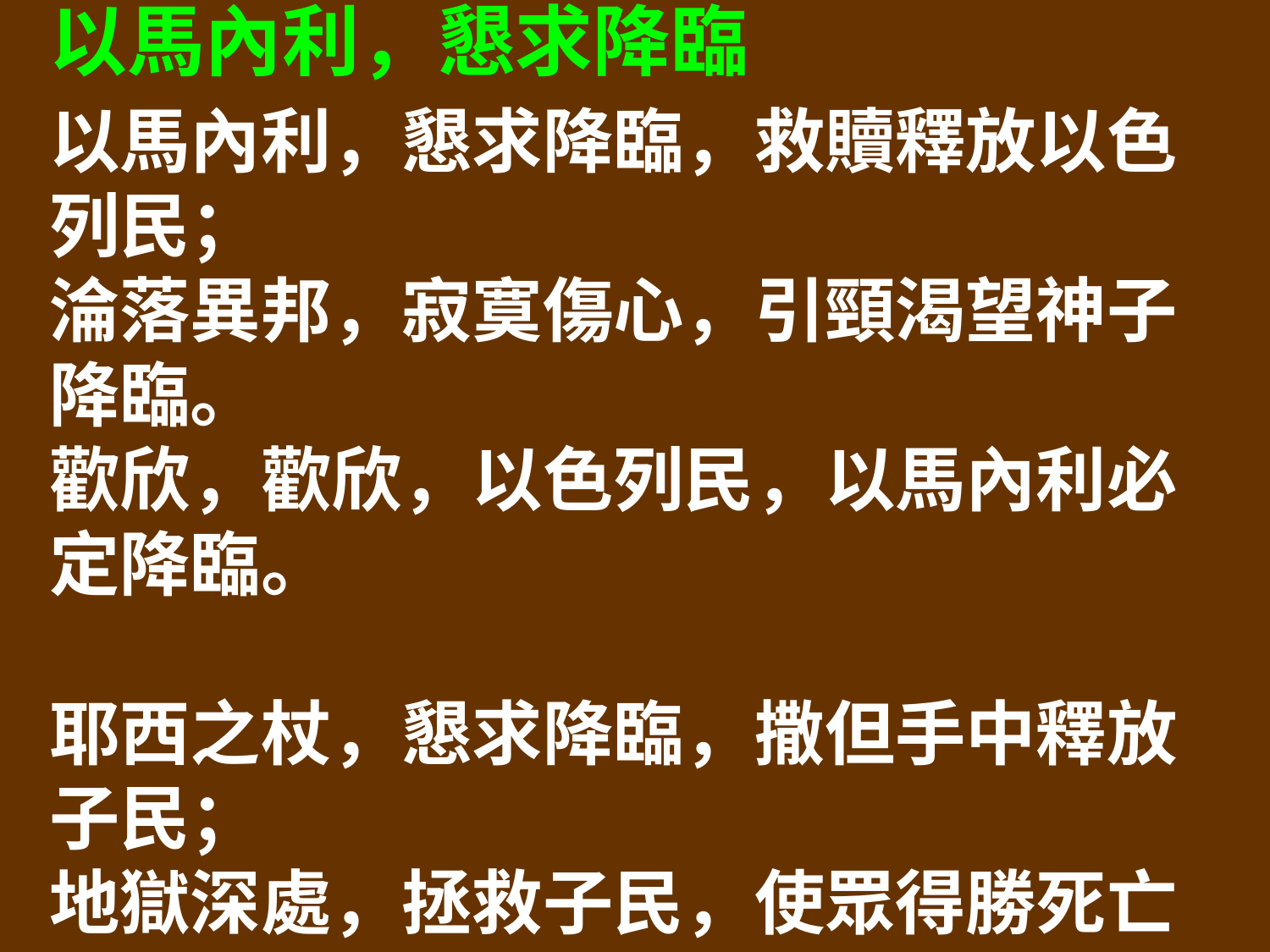

以馬內利，懇求降臨
以馬內利，懇求降臨，救贖釋放以色列民；
淪落異邦，寂寞傷心，引頸渴望神子降臨。
歡欣，歡欣，以色列民，以馬內利必定降臨。

耶西之杖，懇求降臨，撒但手中釋放子民；
地獄深處，拯救子民，使眾得勝死亡之墳。
歡欣，歡欣，以色列民，以馬內利必定降臨。

清晨日光，懇求降臨，藉主降臨歡慰眾心；
衝破長夜幽暗陰沈，帶來光明驅散黑雲。